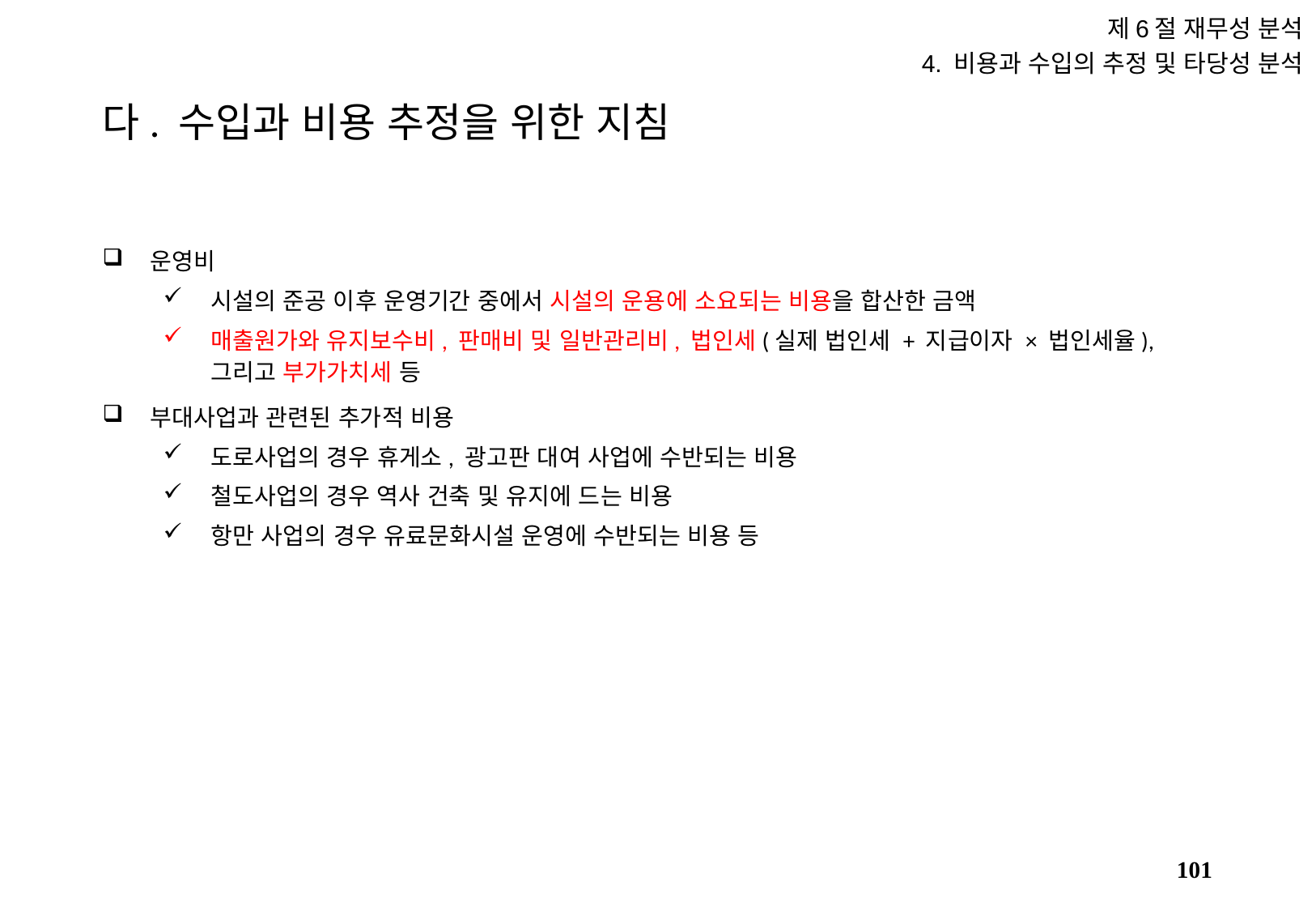

제6절 재무성 분석
4. 비용과 수입의 추정 및 타당성 분석
# 다. 수입과 비용 추정을 위한 지침
운영비
시설의 준공 이후 운영기간 중에서 시설의 운용에 소요되는 비용을 합산한 금액
매출원가와 유지보수비, 판매비 및 일반관리비, 법인세(실제 법인세 + 지급이자 × 법인세율), 그리고 부가가치세 등
부대사업과 관련된 추가적 비용
도로사업의 경우 휴게소, 광고판 대여 사업에 수반되는 비용
철도사업의 경우 역사 건축 및 유지에 드는 비용
항만 사업의 경우 유료문화시설 운영에 수반되는 비용 등
101